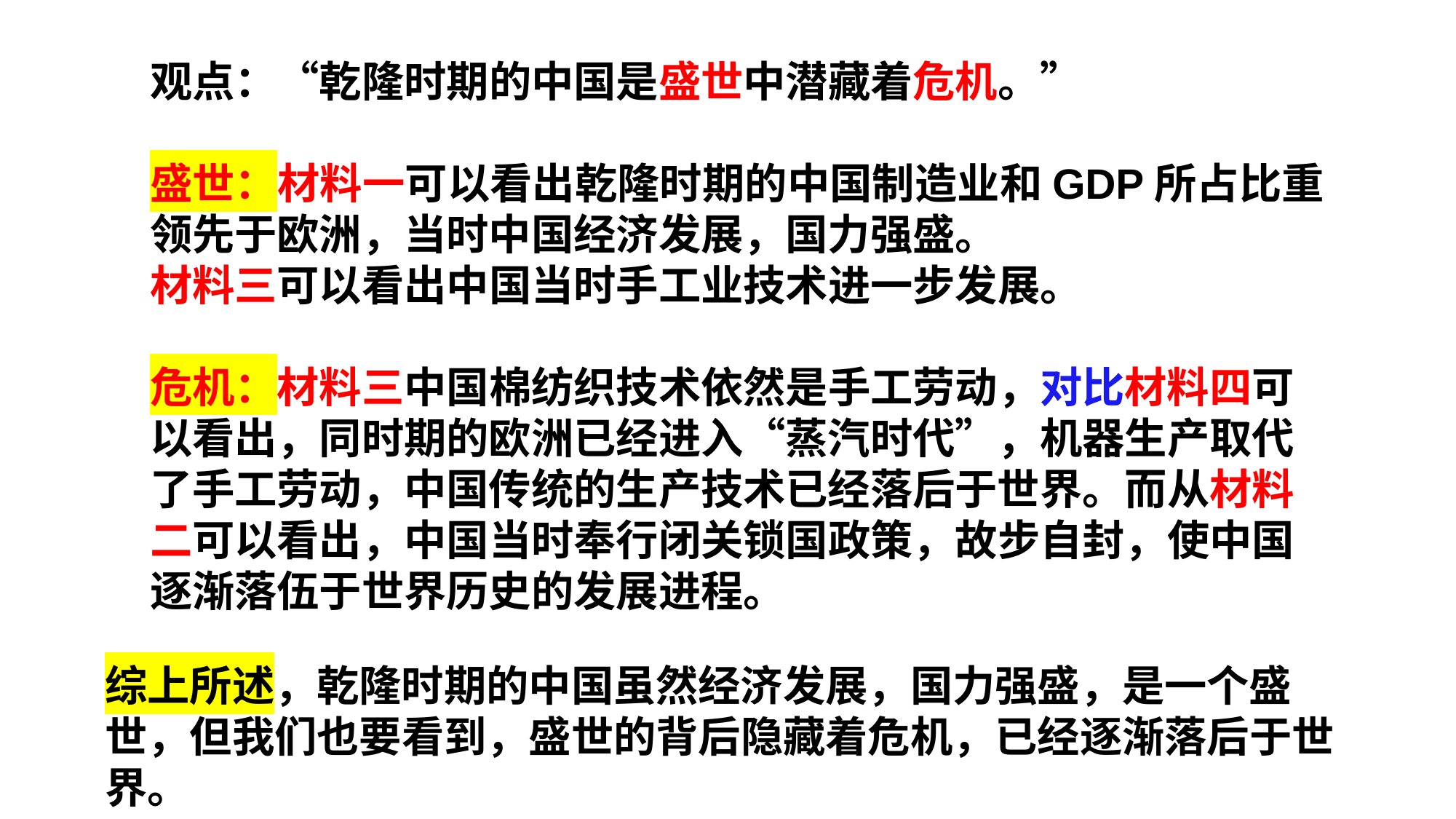

观点：“乾隆时期的中国是盛世中潜藏着危机。”

盛世：材料一可以看出乾隆时期的中国制造业和GDP所占比重  领先于欧洲，当时中国经济发展，国力强盛。
材料三可以看出中国当时手工业技术进一步发展。

危机：材料三中国棉纺织技术依然是手工劳动，对比材料四可以看出，同时期的欧洲已经进入“蒸汽时代”，机器生产取代了手工劳动，中国传统的生产技术已经落后于世界。而从材料二可以看出，中国当时奉行闭关锁国政策，故步自封，使中国逐渐落伍于世界历史的发展进程。
综上所述，乾隆时期的中国虽然经济发展，国力强盛，是一个盛世，但我们也要看到，盛世的背后隐藏着危机，已经逐渐落后于世界。